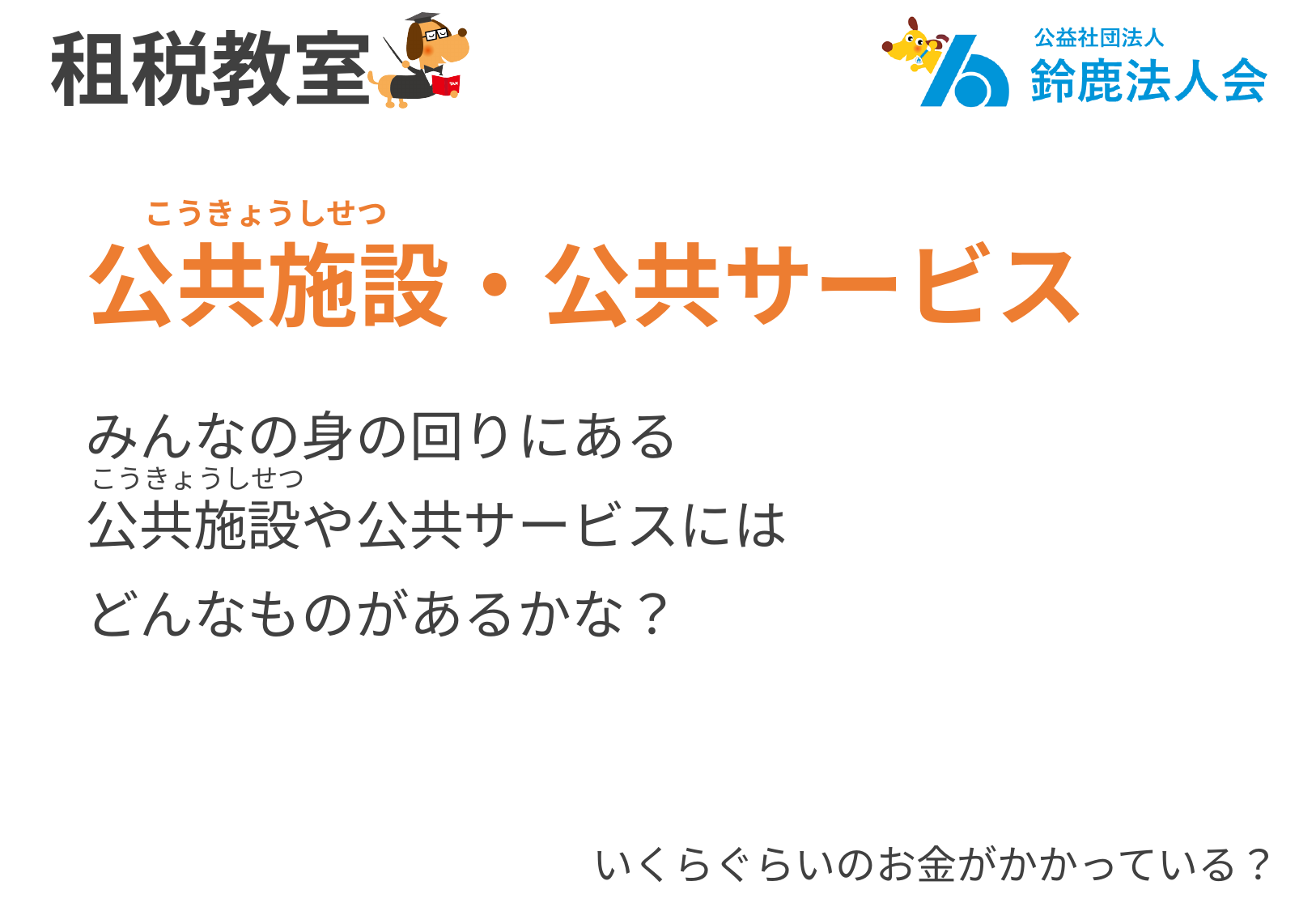

こうきょうしせつ
公共施設・公共サービス

みんなの身の回りにある

公共施設や公共サービスには

どんなものがあるかな？
こうきょうしせつ
いくらぐらいのお金がかかっている？